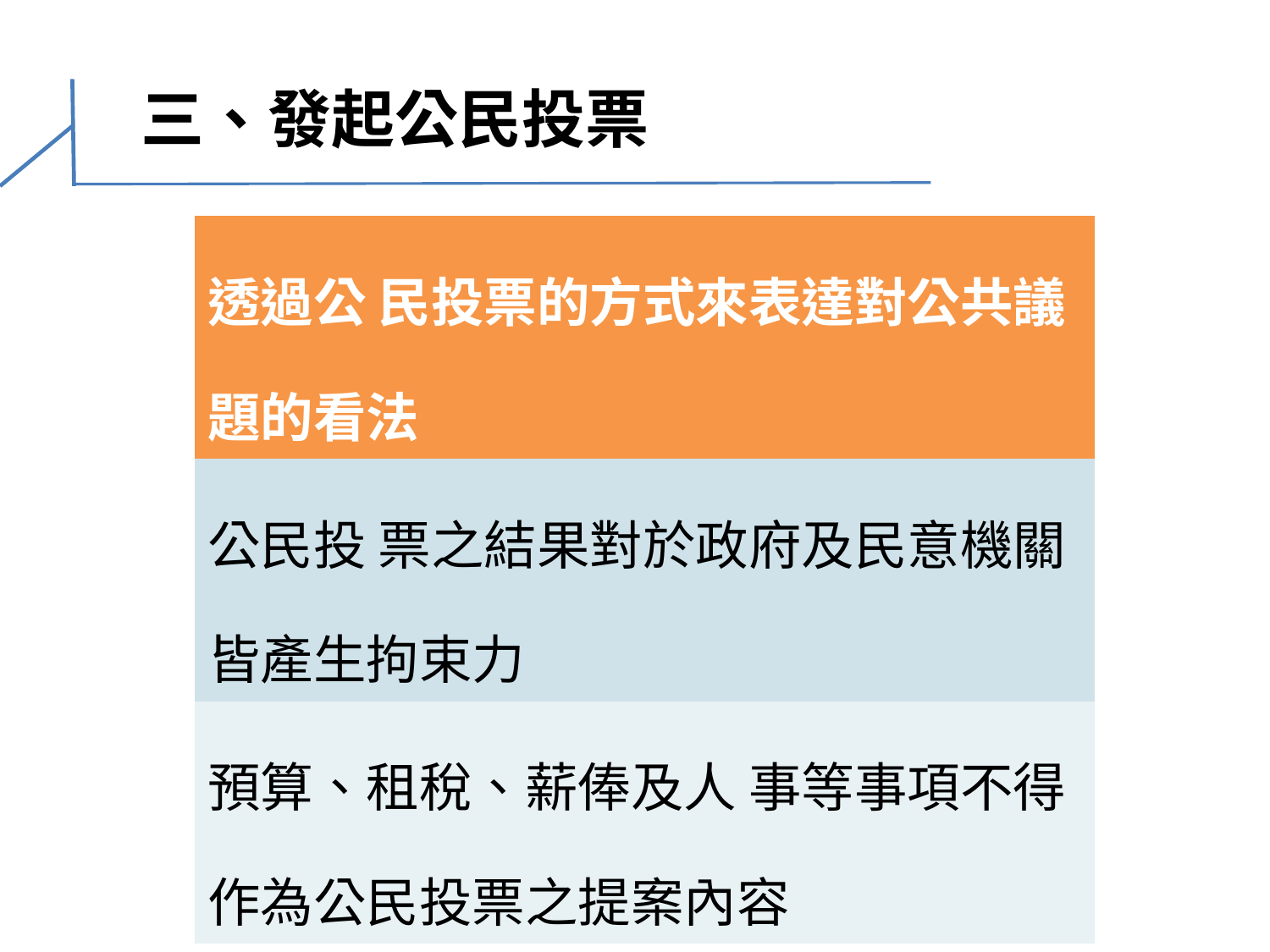

# 三、發起公民投票
| 透過公 民投票的方式來表達對公共議題的看法 |
| --- |
| 公民投 票之結果對於政府及民意機關皆產生拘束力 |
| 預算、租稅、薪俸及人 事等事項不得作為公民投票之提案內容 |